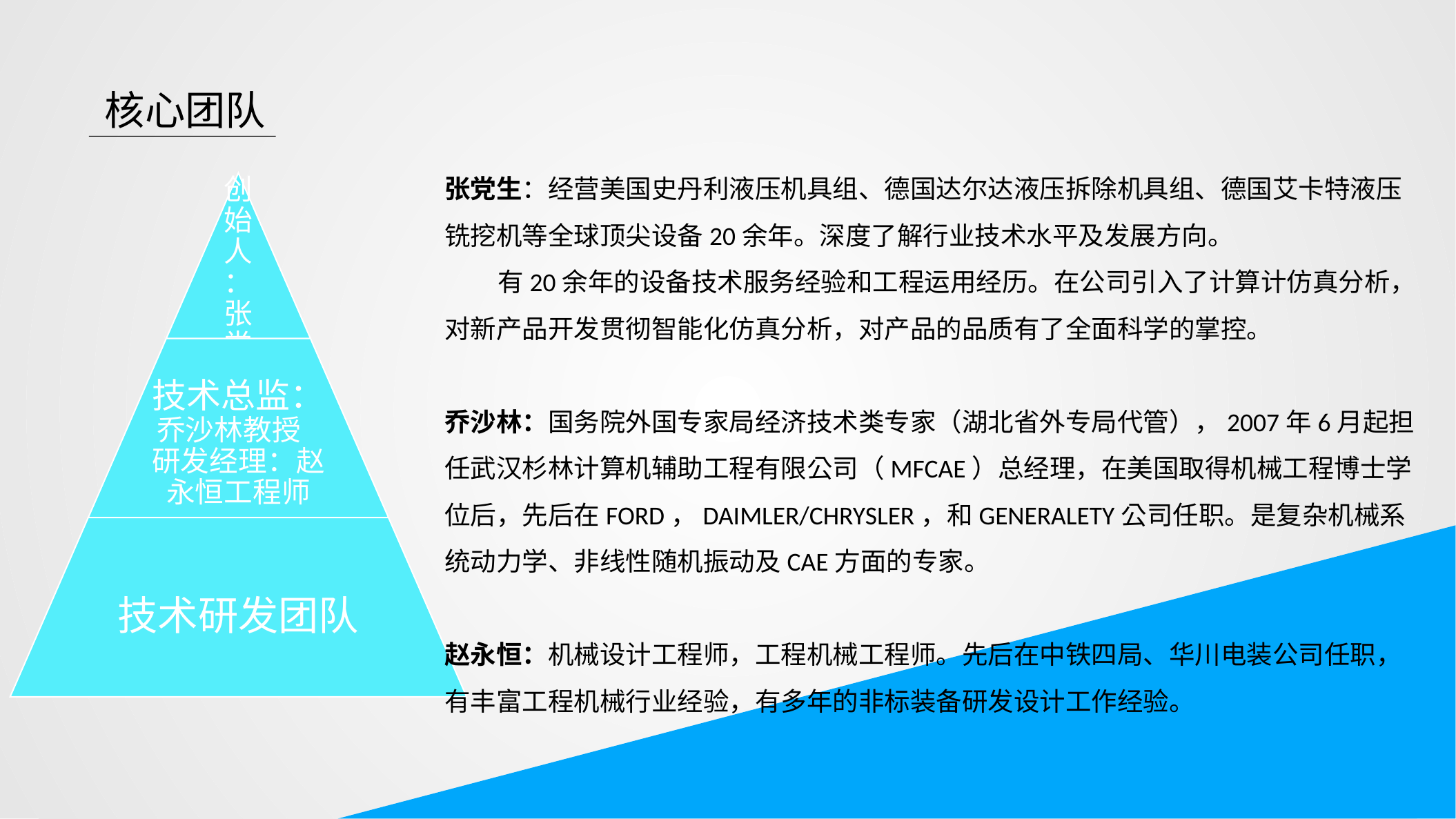

核心团队

张党生：经营美国史丹利液压机具组、德国达尔达液压拆除机具组、德国艾卡特液压铣挖机等全球顶尖设备20余年。深度了解行业技术水平及发展方向。
        有20余年的设备技术服务经验和工程运用经历。在公司引入了计算计仿真分析，对新产品开发贯彻智能化仿真分析，对产品的品质有了全面科学的掌控。

乔沙林：国务院外国专家局经济技术类专家（湖北省外专局代管），2007年6月起担任武汉杉林计算机辅助工程有限公司（MFCAE）总经理，在美国取得机械工程博士学位后，先后在FORD，DAIMLER/CHRYSLER，和GENERALETY公司任职。是复杂机械系统动力学、非线性随机振动及CAE方面的专家。

赵永恒：机械设计工程师，工程机械工程师。先后在中铁四局、华川电装公司任职，有丰富工程机械行业经验，有多年的非标装备研发设计工作经验。

创始人：张党生
技术总监：乔沙林教授    研发经理：赵永恒工程师
技术研发团队